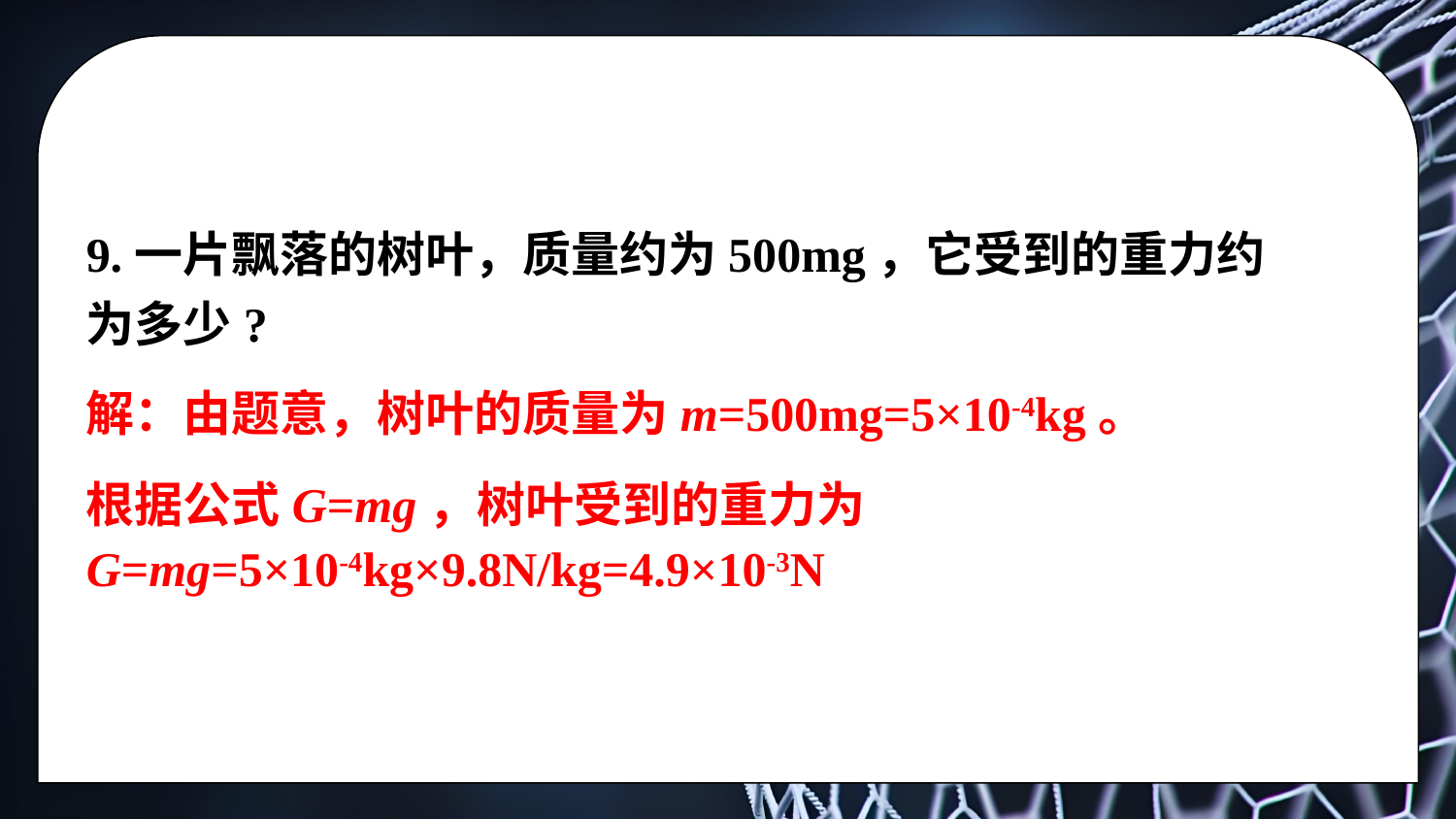

9.一片飘落的树叶，质量约为500mg，它受到的重力约为多少?
解：由题意，树叶的质量为m=500mg=5×10-4kg。
根据公式G=mg，树叶受到的重力为
G=mg=5×10-4kg×9.8N/kg=4.9×10-3N